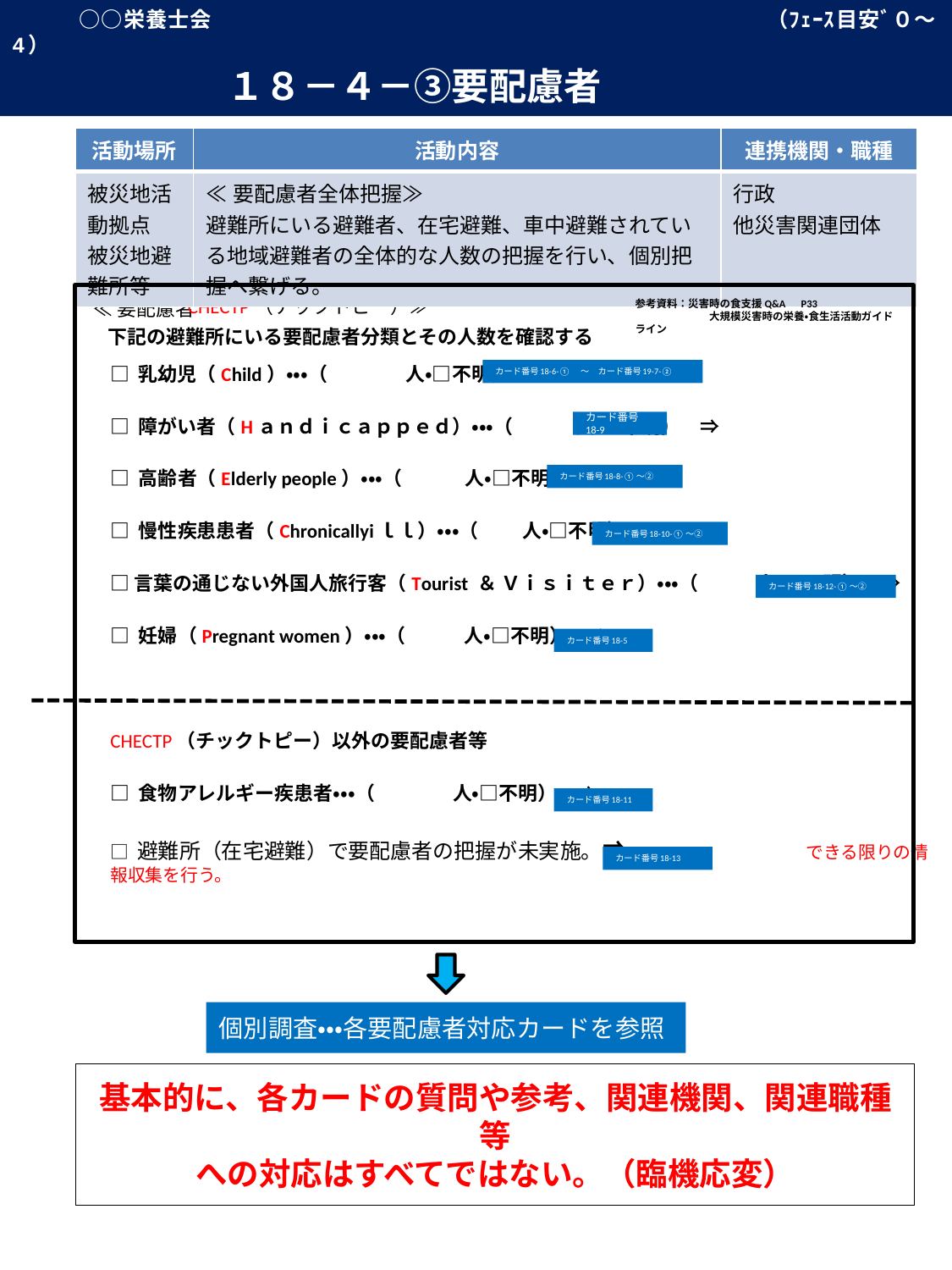

○○栄養士会　　　　　　　　　　　　　　　　　　　　　　　　　（ﾌｪｰｽ目安ﾞ０～4）
　　　　　１８－４－③要配慮者
| 活動場所 | 活動内容 | 連携機関・職種 |
| --- | --- | --- |
| 被災地活動拠点 被災地避難所等 | ≪要配慮者全体把握≫ 避難所にいる避難者、在宅避難、車中避難されている地域避難者の全体的な人数の把握を行い、個別把握へ繋げる。 | 行政 他災害関連団体 |

CHECTP（チックトピー）≫
# ≪要配慮者
参考資料：災害時の食支援Q&A　P33
　　　　　　　大規模災害時の栄養・食生活活動ガイドライン
　下記の避難所にいる要配慮者分類とその人数を確認する
□ 乳幼児（Child）・・・（　　　　人・□不明）　⇒

□ 障がい者（Hａｎｄｉｃａｐｐｅｄ）・・・（　 　　人・□不明）　⇒

□ 高齢者（Elderly people）・・・（　 　　人・□不明）　⇒

□ 慢性疾患患者（Chronicallyiｌｌ）・・・（　　 人・□不明）　⇒

□言葉の通じない外国人旅行客（Tourist ＆ Ｖｉｓｉｔｅｒ）・・・（　　　人・□不明）　⇒

□ 妊婦（Pregnant women）・・・（　　　人・□不明）　⇒

CHECTP（チックトピー）以外の要配慮者等

□ 食物アレルギー疾患者・・・（　　　　人・□不明）　⇒

□ 避難所（在宅避難）で要配慮者の把握が未実施。⇒　　　　　　　 できる限りの情報収集を行う。

カード番号18-6-①　～　カード番号19-7-②
カード番号18-9
カード番号18-8-①～②
カード番号18-10-①～②
カード番号18-12-①～②
カード番号18-5
カード番号18-11
カード番号18-13

個別調査・・・各要配慮者対応カードを参照
基本的に、各カードの質問や参考、関連機関、関連職種等
への対応はすべてではない。（臨機応変）